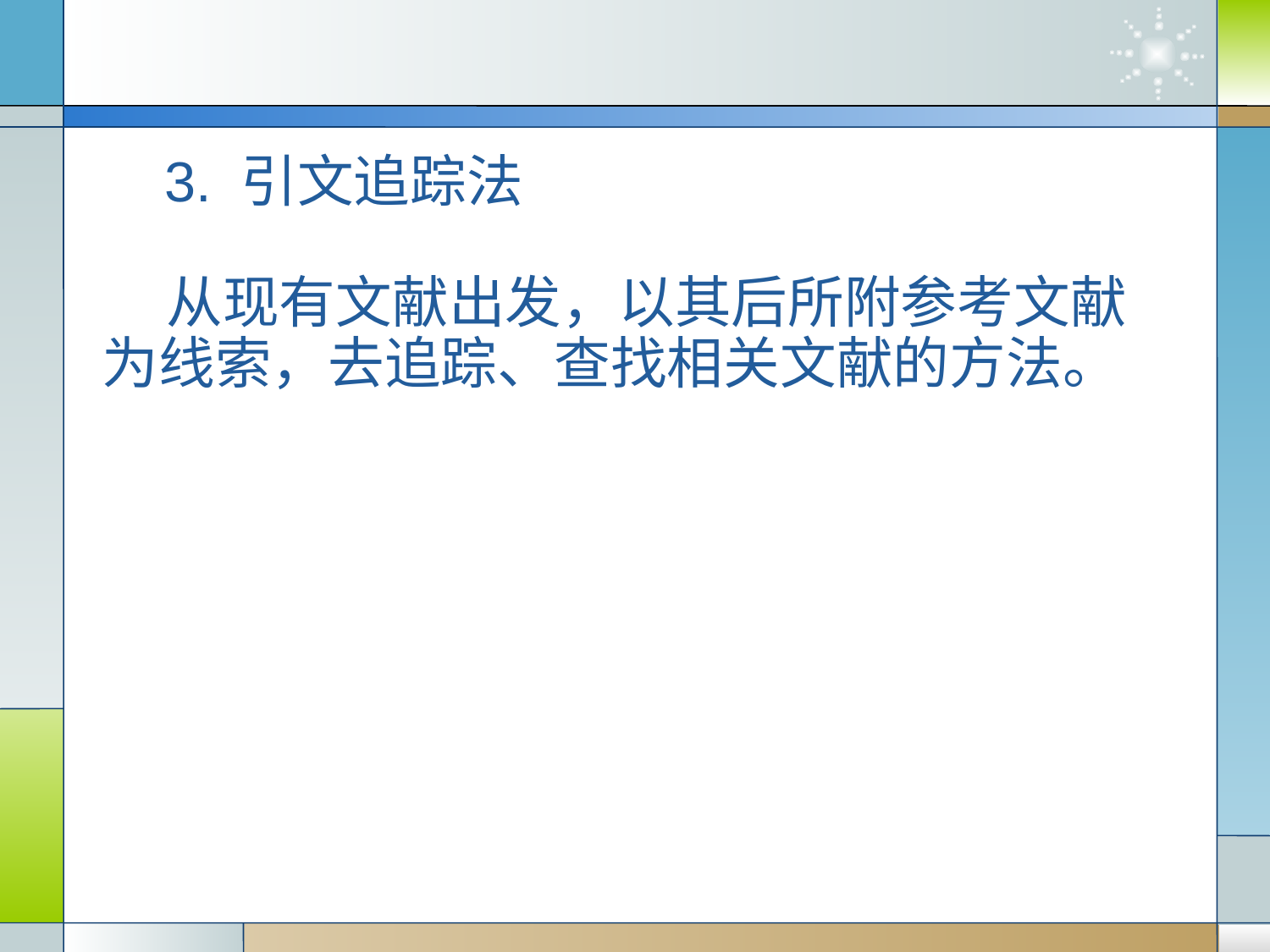

3. 引文追踪法

    从现有文献出发，以其后所附参考文献为线索，去追踪、查找相关文献的方法。